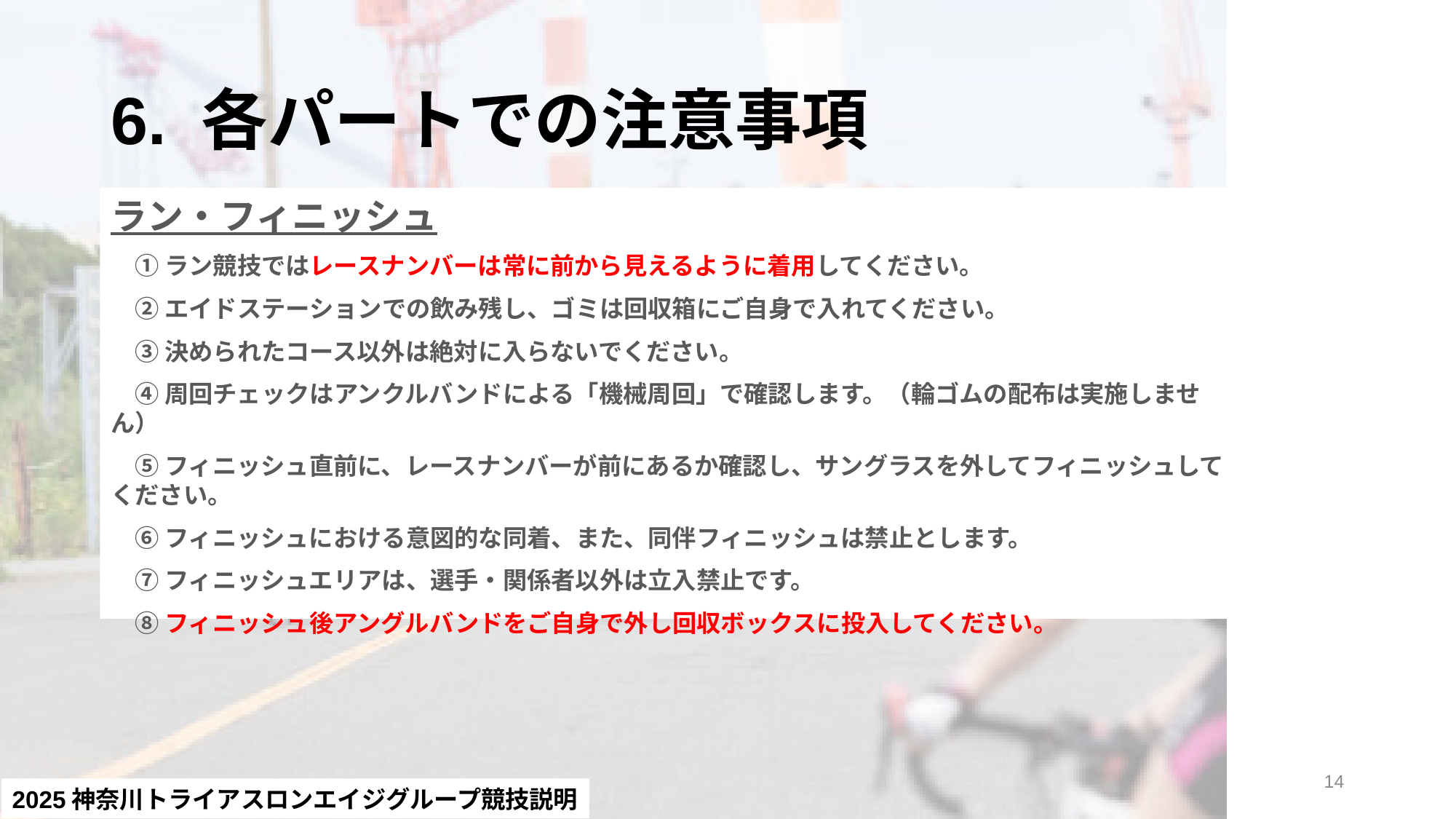

# 6. 各パートでの注意事項
ラン・フィニッシュ
　① ラン競技ではレースナンバーは常に前から見えるように着用してください。
　② エイドステーションでの飲み残し、ゴミは回収箱にご自身で入れてください。
　③ 決められたコース以外は絶対に入らないでください。
　④ 周回チェックはアンクルバンドによる「機械周回」で確認します。（輪ゴムの配布は実施しません）
　⑤ フィニッシュ直前に、レースナンバーが前にあるか確認し、サングラスを外してフィニッシュしてください。
　⑥ フィニッシュにおける意図的な同着、また、同伴フィニッシュは禁止とします。
　⑦ フィニッシュエリアは、選手・関係者以外は立入禁止です。
　⑧ フィニッシュ後アングルバンドをご自身で外し回収ボックスに投入してください。

14
2025神奈川トライアスロンエイジグループ競技説明